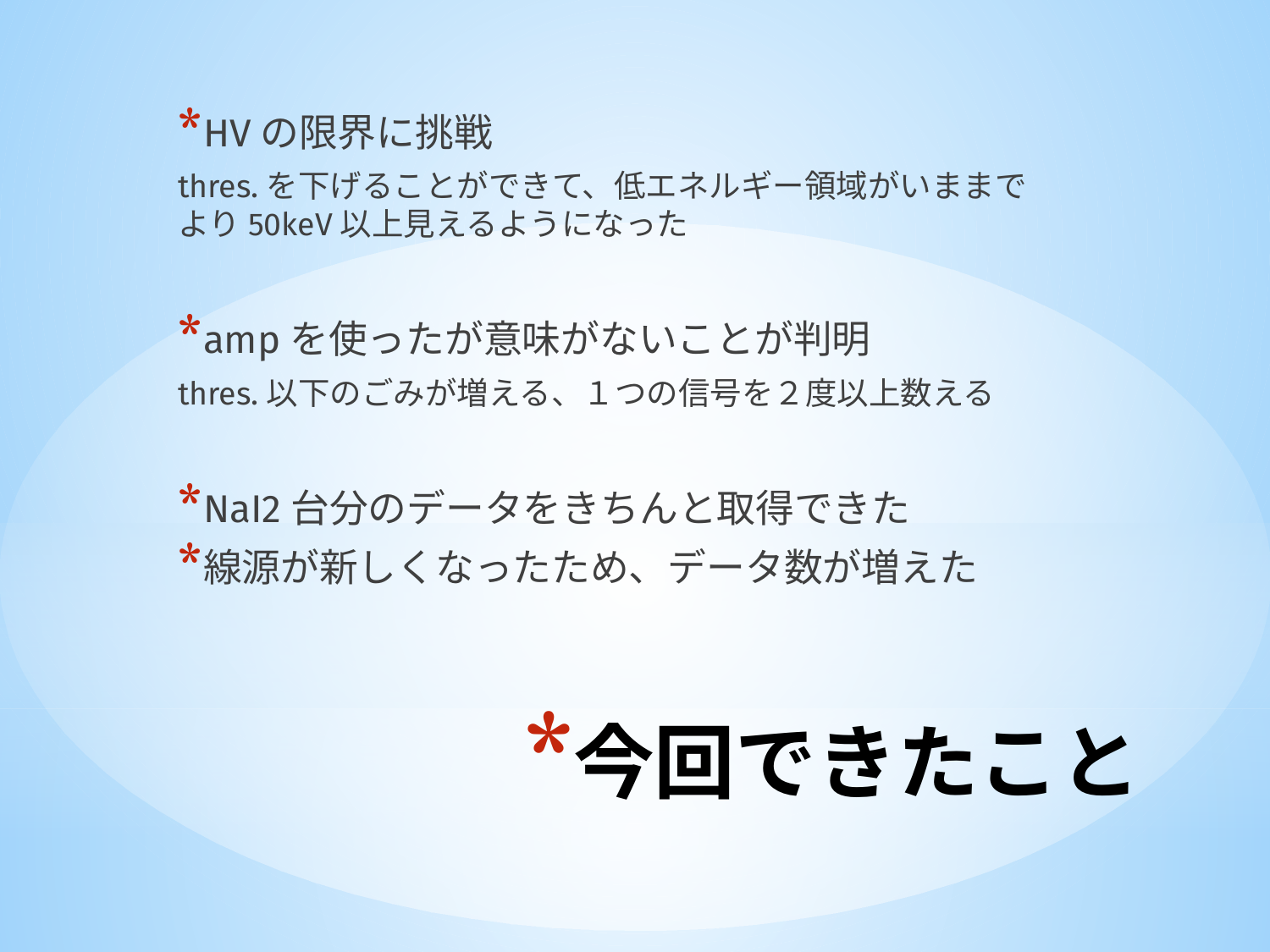

HVの限界に挑戦
thres.を下げることができて、低エネルギー領域がいままでより50keV以上見えるようになった

ampを使ったが意味がないことが判明
thres.以下のごみが増える、１つの信号を２度以上数える

NaI2台分のデータをきちんと取得できた
線源が新しくなったため、データ数が増えた
# 今回できたこと